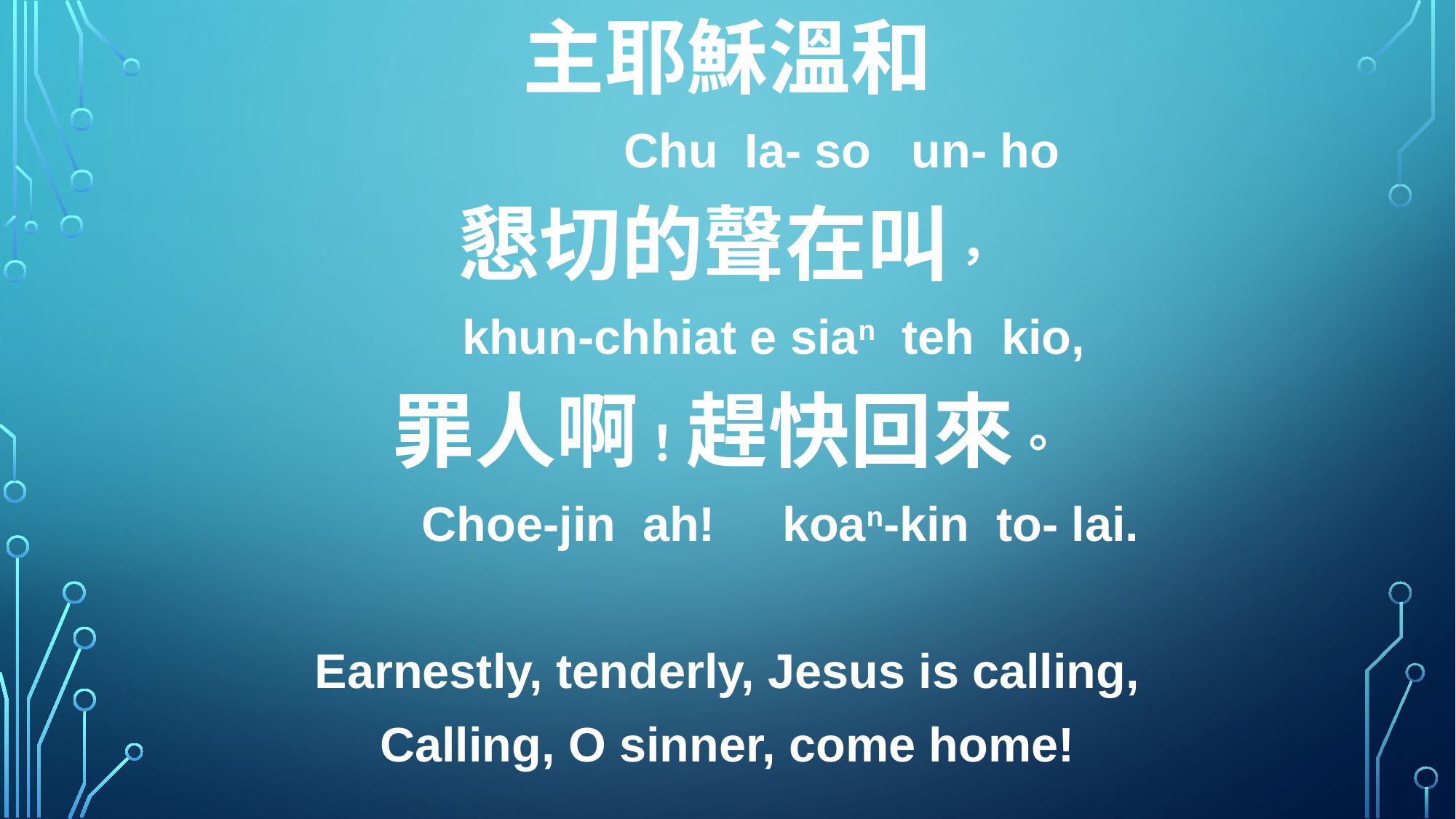

主耶穌溫和
                               Chu  Ia- so   un- ho
懇切的聲在叫，
                   khun-chhiat e sian  teh  kio,
罪人啊！趕快回來。
                Choe-jin  ah!     koan-kin  to- lai.

Earnestly, tenderly, Jesus is calling,
Calling, O sinner, come home!